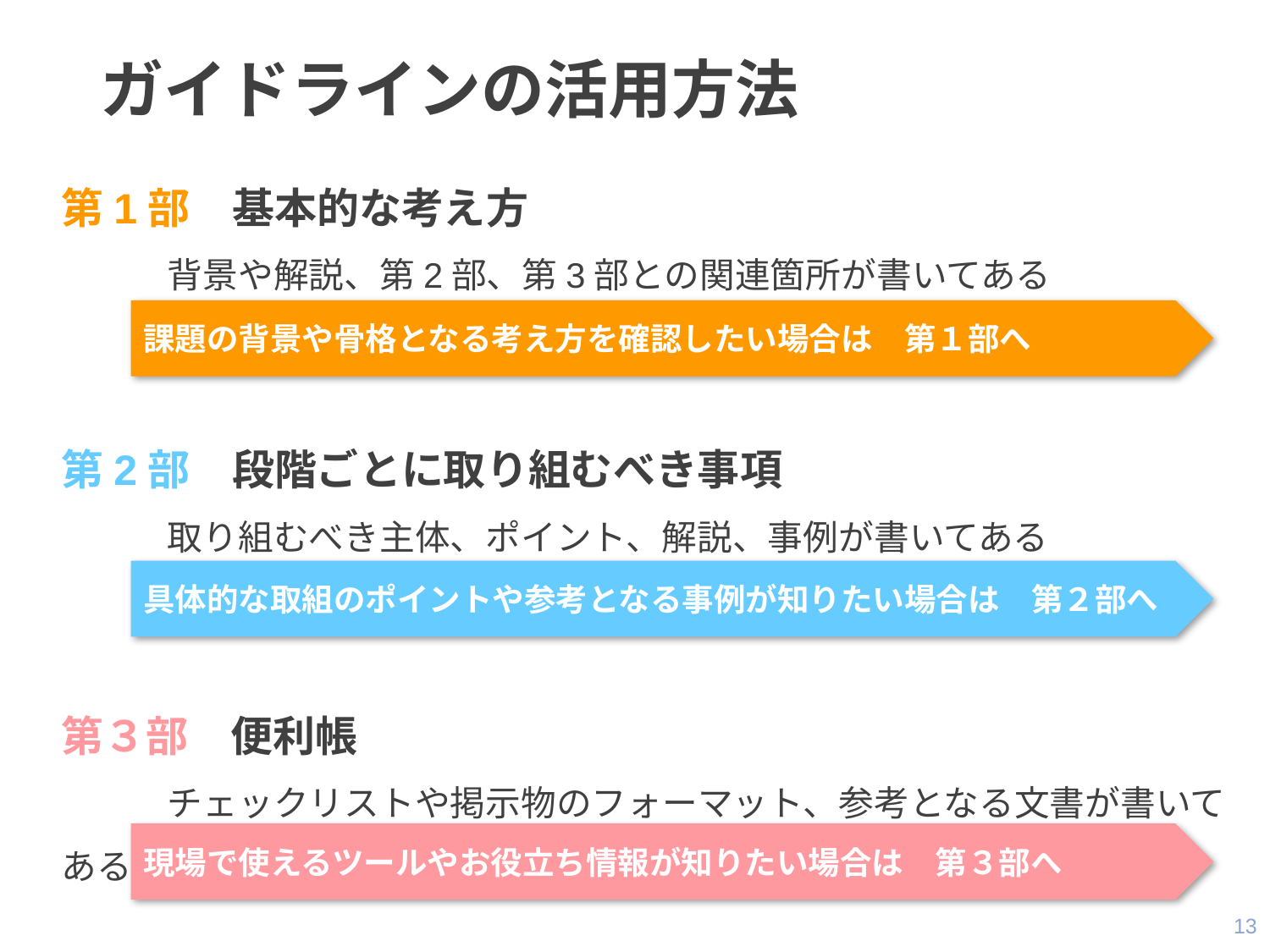

# ガイドラインの活用方法
第1部　基本的な考え方
　　　背景や解説、第2部、第3部との関連箇所が書いてある
課題の背景や骨格となる考え方を確認したい場合は　第１部へ
第2部　段階ごとに取り組むべき事項
　　　取り組むべき主体、ポイント、解説、事例が書いてある
具体的な取組のポイントや参考となる事例が知りたい場合は　第２部へ
第３部　便利帳
　　　チェックリストや掲示物のフォーマット、参考となる文書が書いてある
現場で使えるツールやお役立ち情報が知りたい場合は　第３部へ
13